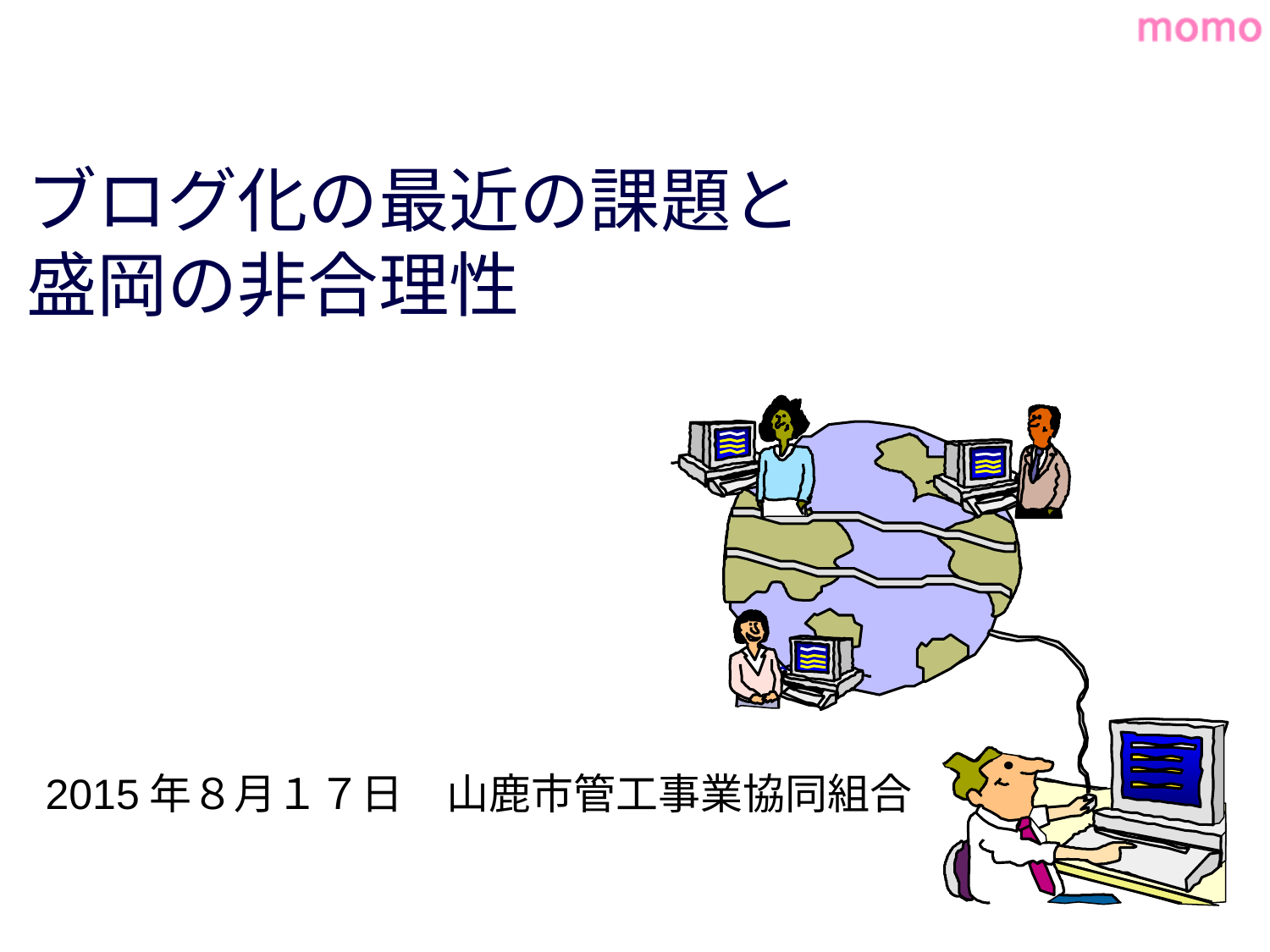

# ブログ化の最近の課題と 盛岡の非合理性

2015年８月１７日　山鹿市管工事業協同組合